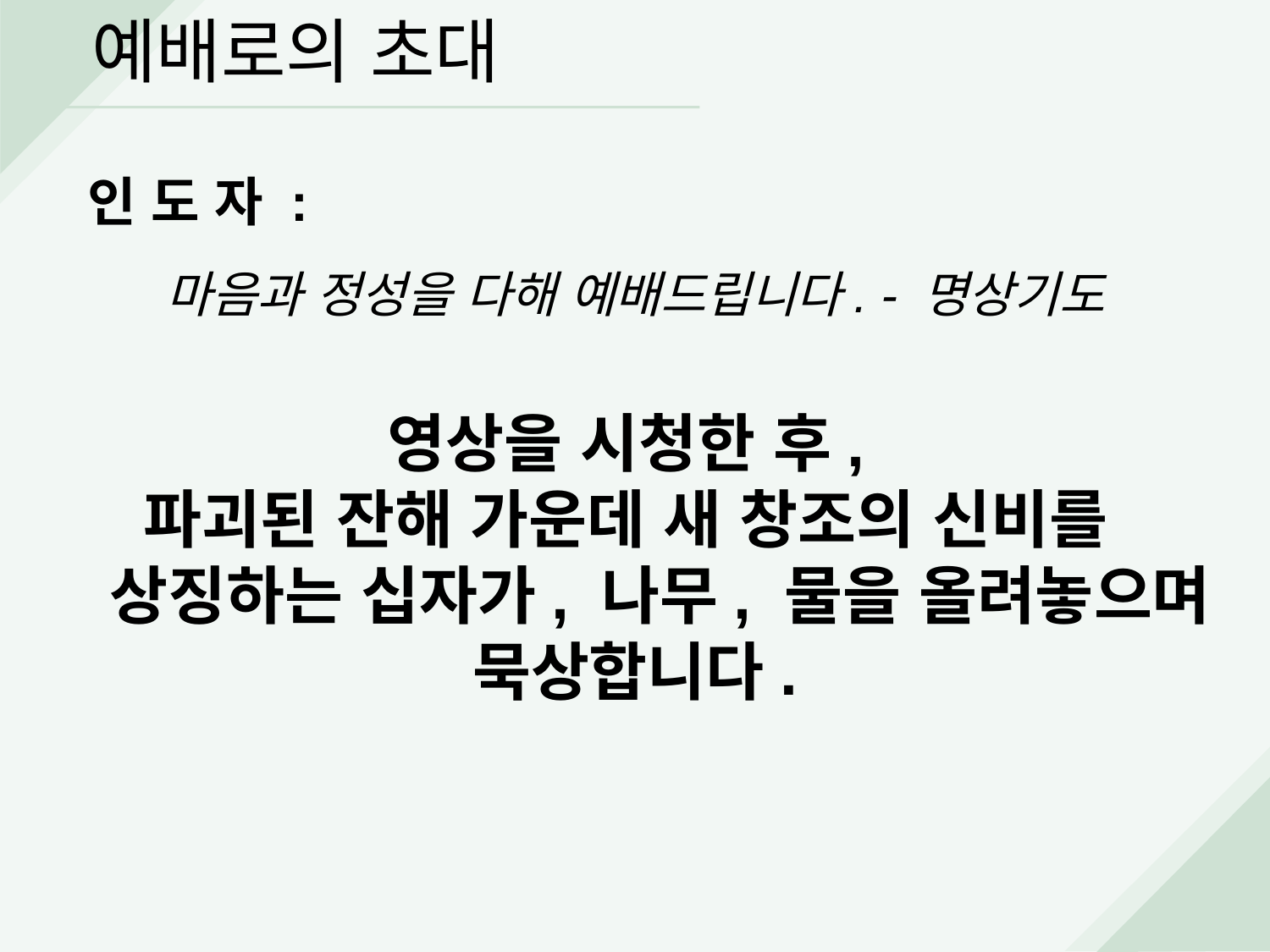

예배로의 초대

인 도 자 :
마음과 정성을 다해 예배드립니다. - 명상기도
영상을 시청한 후,
파괴된 잔해 가운데 새 창조의 신비를
  상징하는 십자가, 나무, 물을 올려놓으며 묵상합니다.